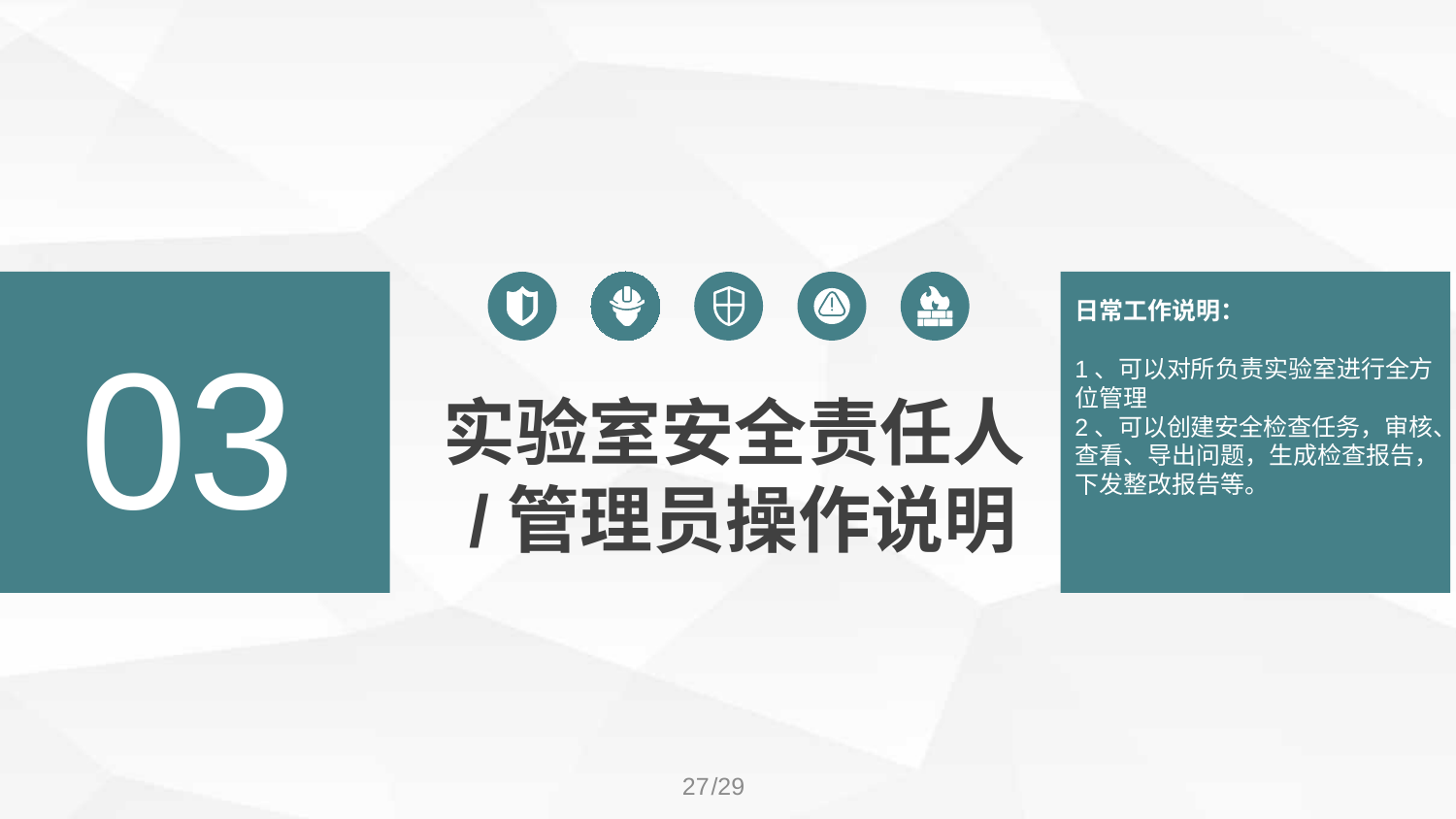

日常工作说明：

1、可以对所负责实验室进行全方位管理
2、可以创建安全检查任务，审核、查看、导出问题，生成检查报告，下发整改报告等。
03
实验室安全责任人/管理员操作说明
27
/29